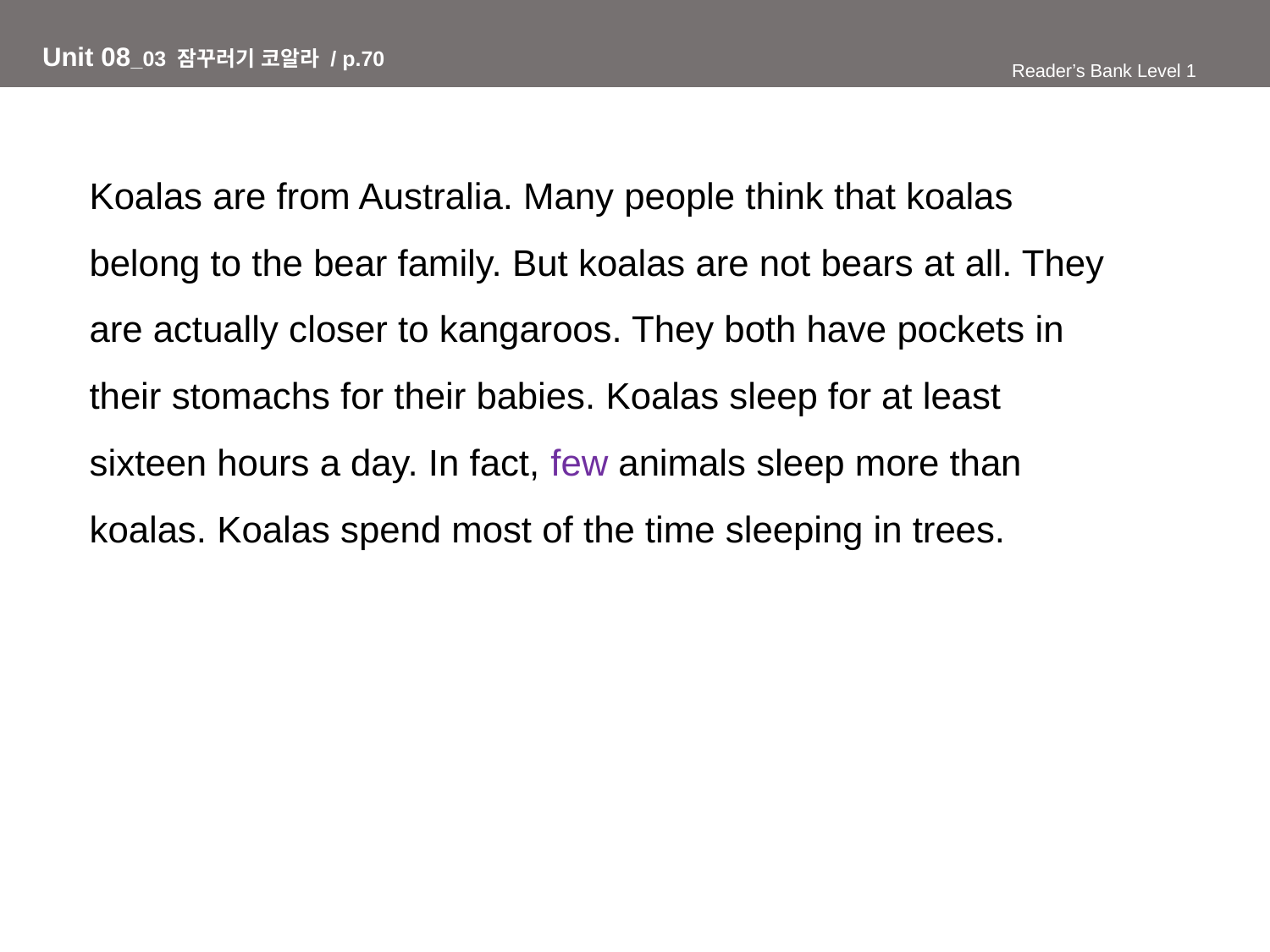

# Unit 08_03 잠꾸러기 코알라 / p.70
Reader’s Bank Level 1

Koalas are from Australia. Many people think that koalas
belong to the bear family. But koalas are not bears at all. They
are actually closer to kangaroos. They both have pockets in
their stomachs for their babies. Koalas sleep for at least
sixteen hours a day. In fact, few animals sleep more than
koalas. Koalas spend most of the time sleeping in trees.